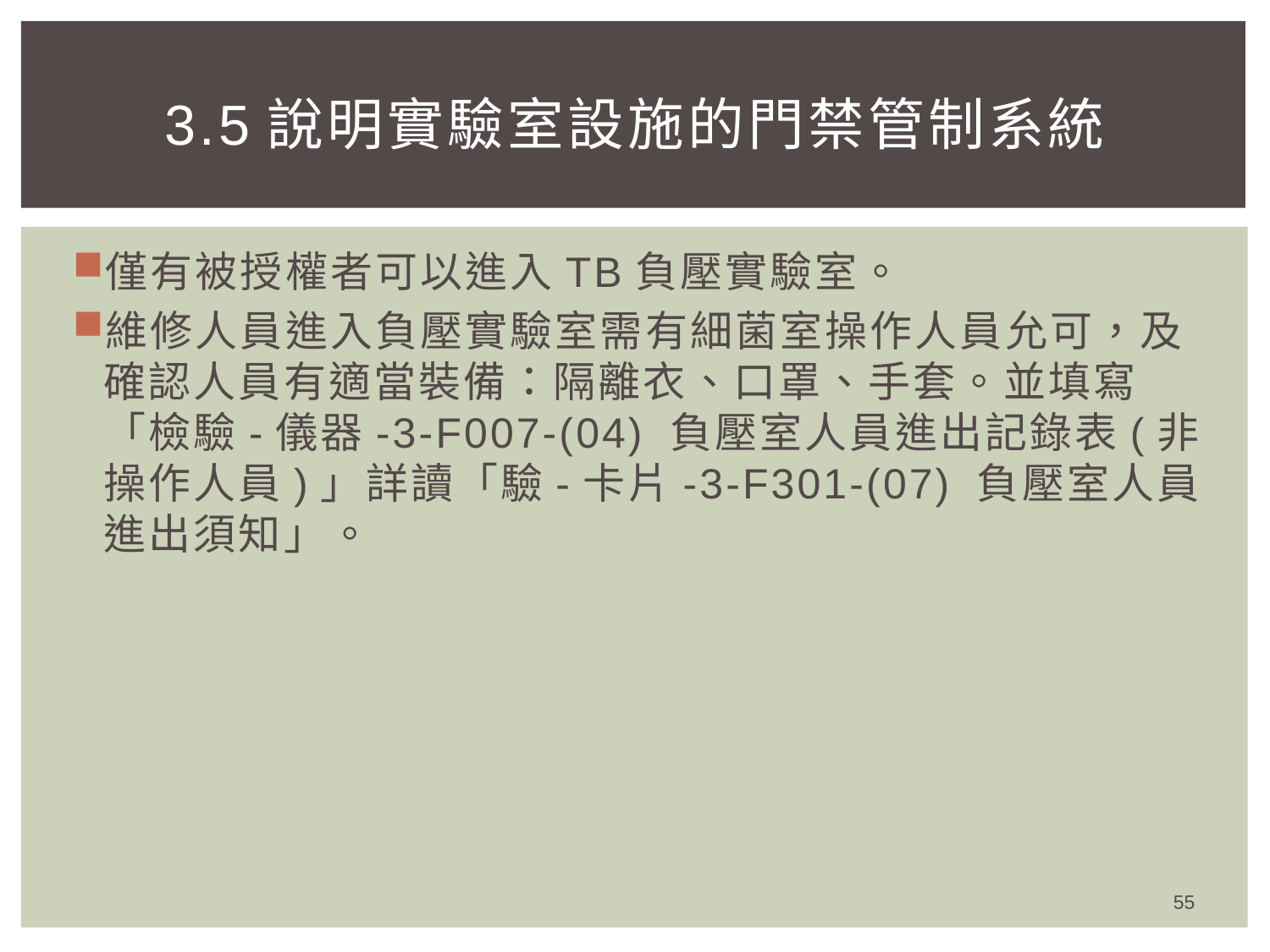

# 3.5說明實驗室設施的門禁管制系統
僅有被授權者可以進入TB負壓實驗室。
維修人員進入負壓實驗室需有細菌室操作人員允可，及確認人員有適當裝備：隔離衣、口罩、手套。並填寫「檢驗-儀器-3-F007-(04) 負壓室人員進出記錄表(非操作人員)」詳讀「驗-卡片-3-F301-(07) 負壓室人員進出須知」。

55